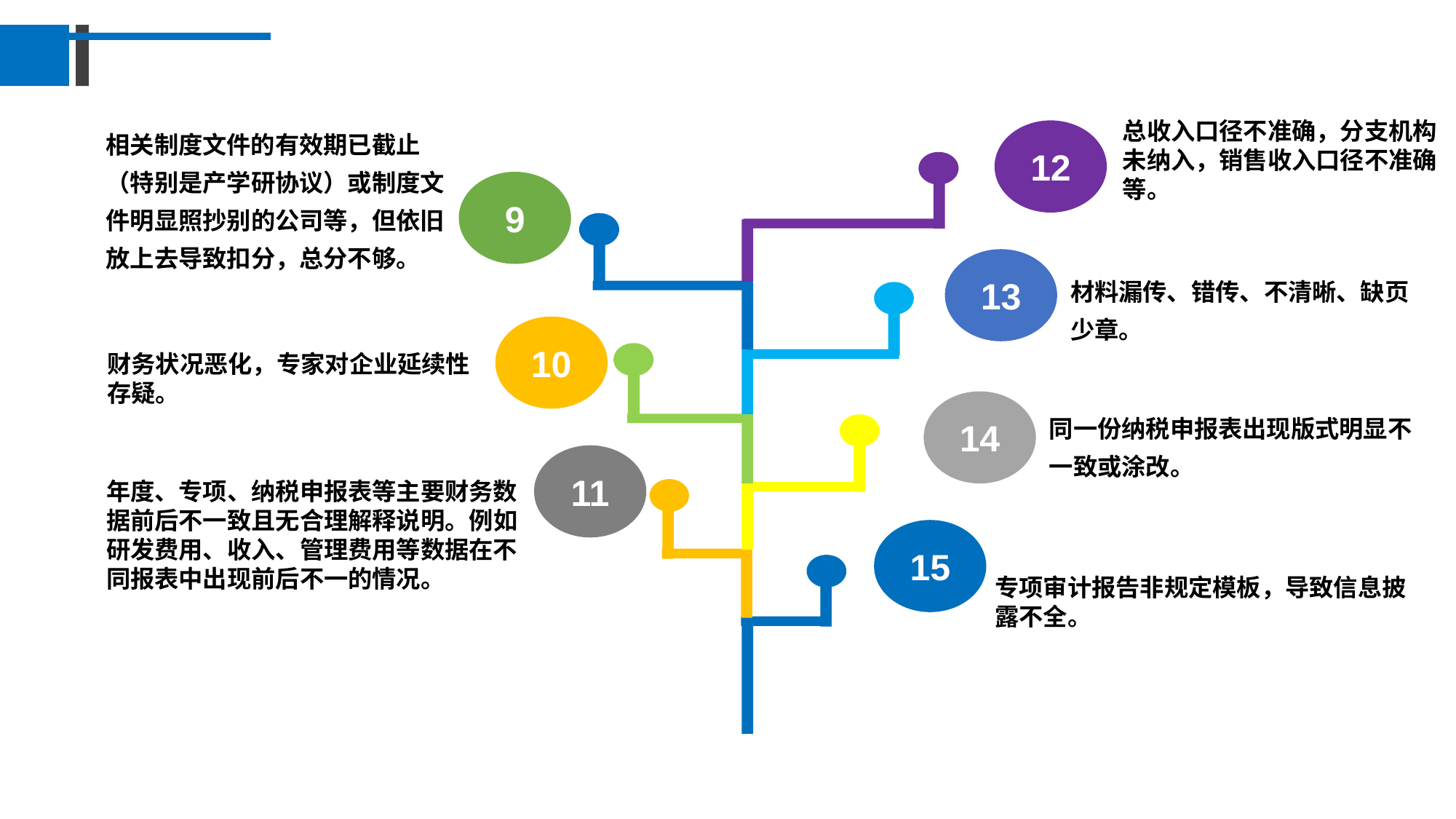

一、常见问题
一、常见问题

总收入口径不准确，分支机构未纳入，销售收入口径不准确等。
相关制度文件的有效期已截止（特别是产学研协议）或制度文件明显照抄别的公司等，但依旧放上去导致扣分，总分不够。
9

13
材料漏传、错传、不清晰、缺页少章。

10

14

11

15

12

财务状况恶化，专家对企业延续性存疑。
同一份纳税申报表出现版式明显不一致或涂改。
年度、专项、纳税申报表等主要财务数据前后不一致且无合理解释说明。例如研发费用、收入、管理费用等数据在不同报表中出现前后不一的情况。
专项审计报告非规定模板，导致信息披露不全。